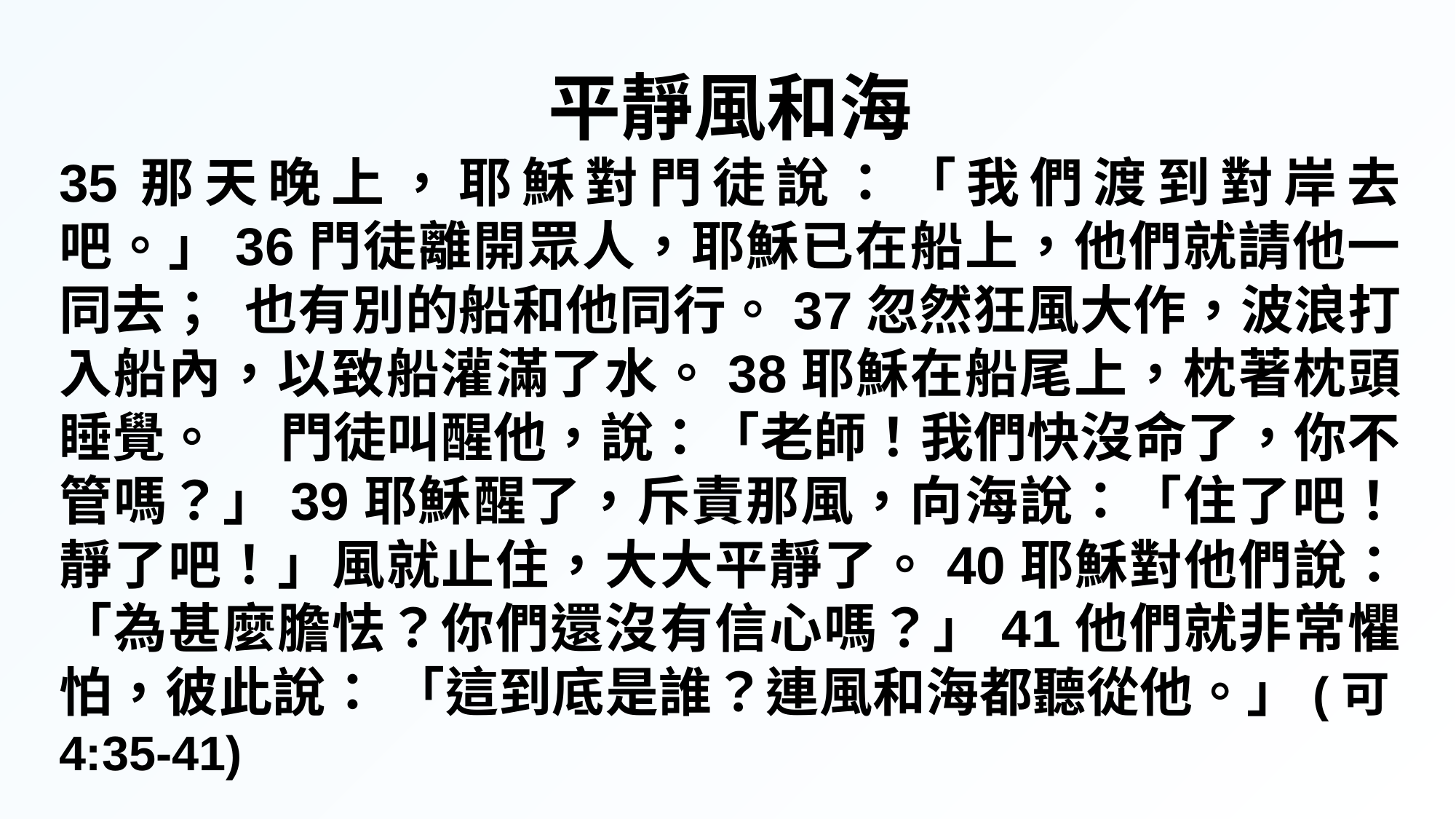

平靜風和海
35那天晚上，耶穌對門徒說：「我們渡到對岸去吧。」36門徒離開眾人，耶穌已在船上，他們就請他一同去；  也有別的船和他同行。37忽然狂風大作，波浪打入船內，以致船灌滿了水。38耶穌在船尾上，枕著枕頭睡覺。     門徒叫醒他，說：「老師！我們快沒命了，你不管嗎？」39耶穌醒了，斥責那風，向海說：「住了吧！靜了吧！」風就止住，大大平靜了。40耶穌對他們說：「為甚麼膽怯？你們還沒有信心嗎？」41他們就非常懼怕，彼此說： 「這到底是誰？連風和海都聽從他。」(可4:35-41)